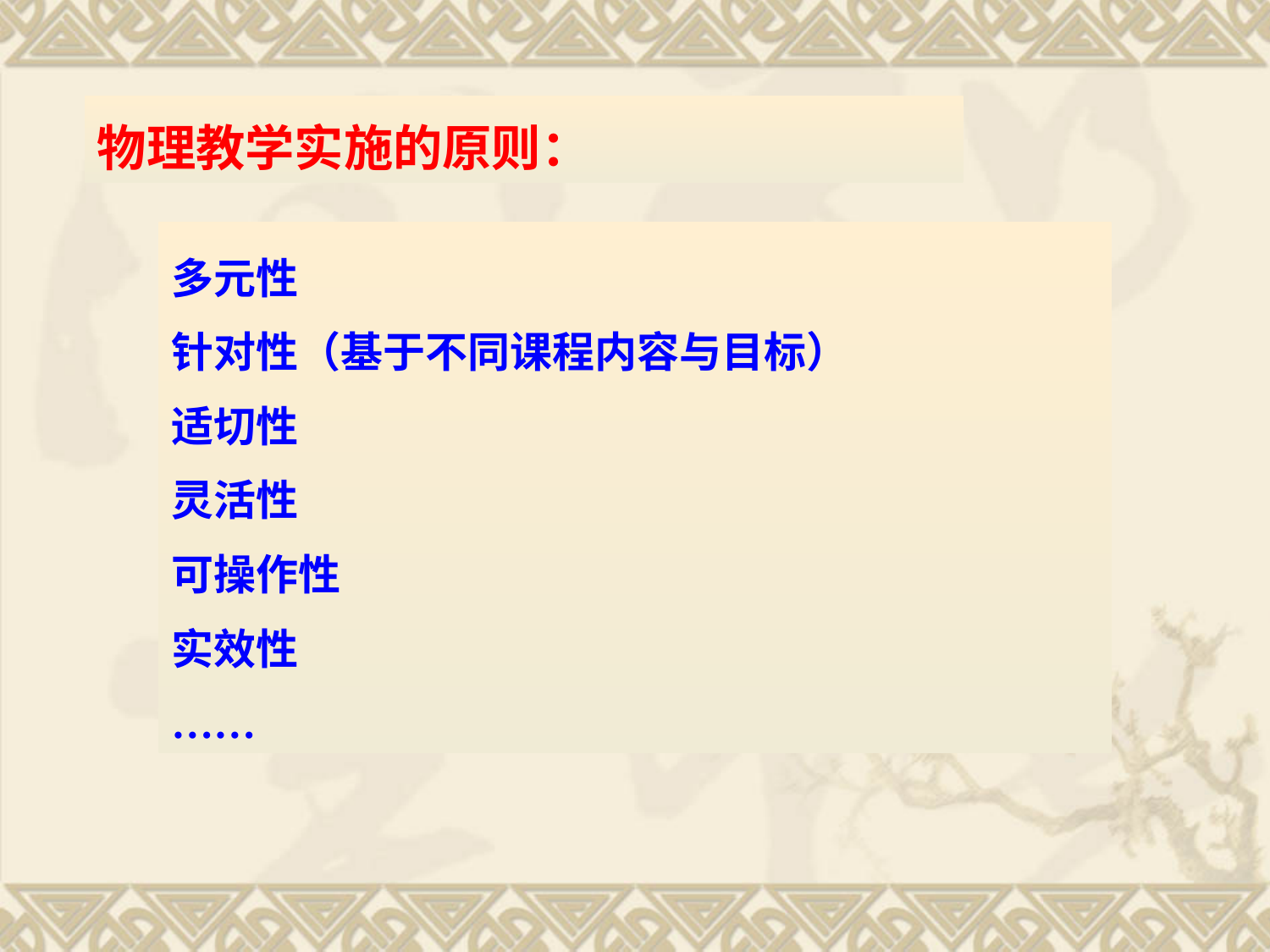

物理教学实施的原则：
多元性
针对性（基于不同课程内容与目标）
适切性
灵活性
可操作性
实效性
……